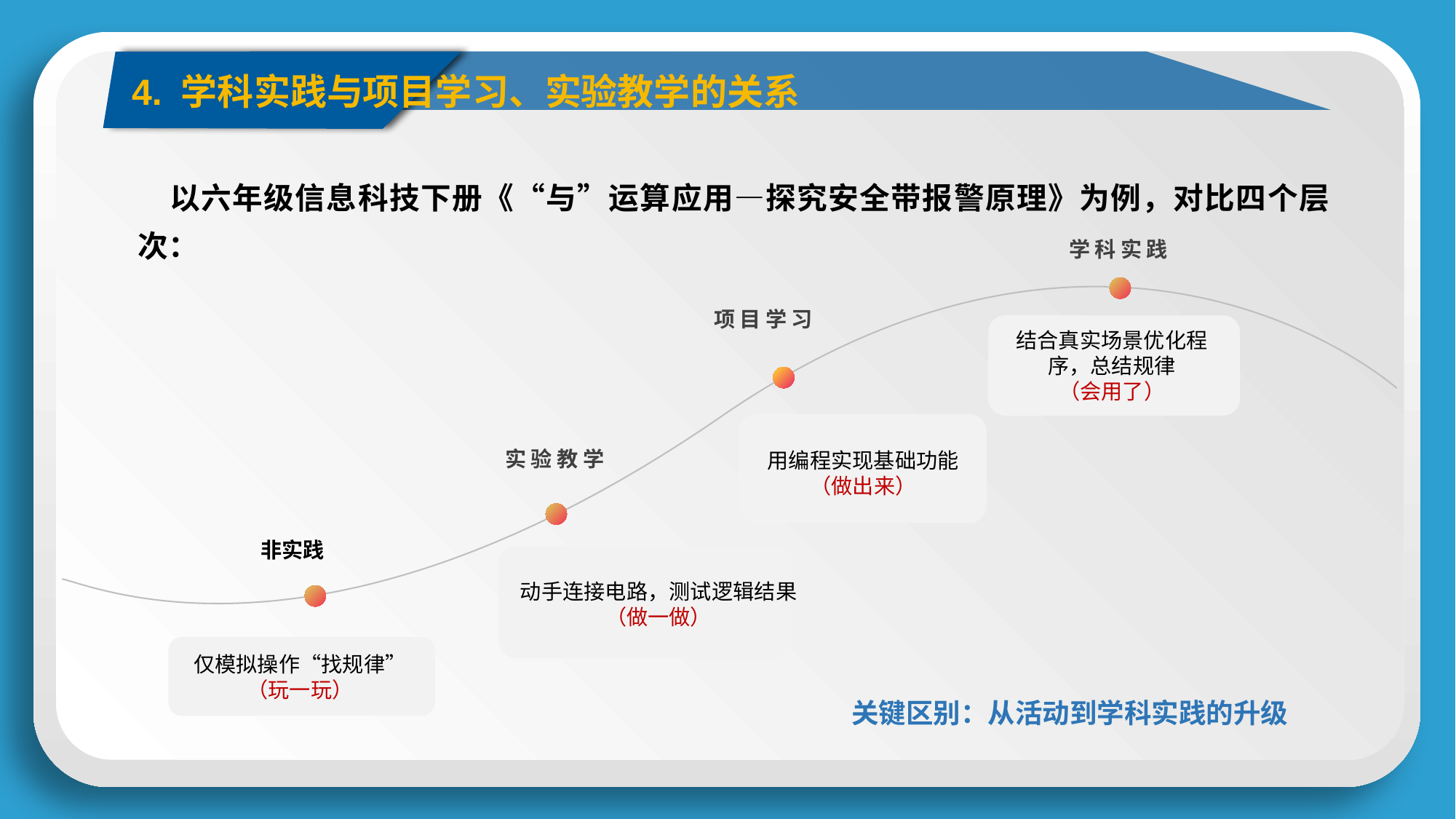

4. 学科实践与项目学习、实验教学的关系

以六年级信息科技下册《“与”运算应用—探究安全带报警原理》为例，对比四个层次：
学科实践

项目学习

结合真实场景优化程序，总结规律
（会用了）

实验教学
用编程实现基础功能
（做出来）

非实践

动手连接电路，测试逻辑结果
（做一做）

仅模拟操作“找规律”
（玩一玩）
关键区别：从活动到学科实践的升级